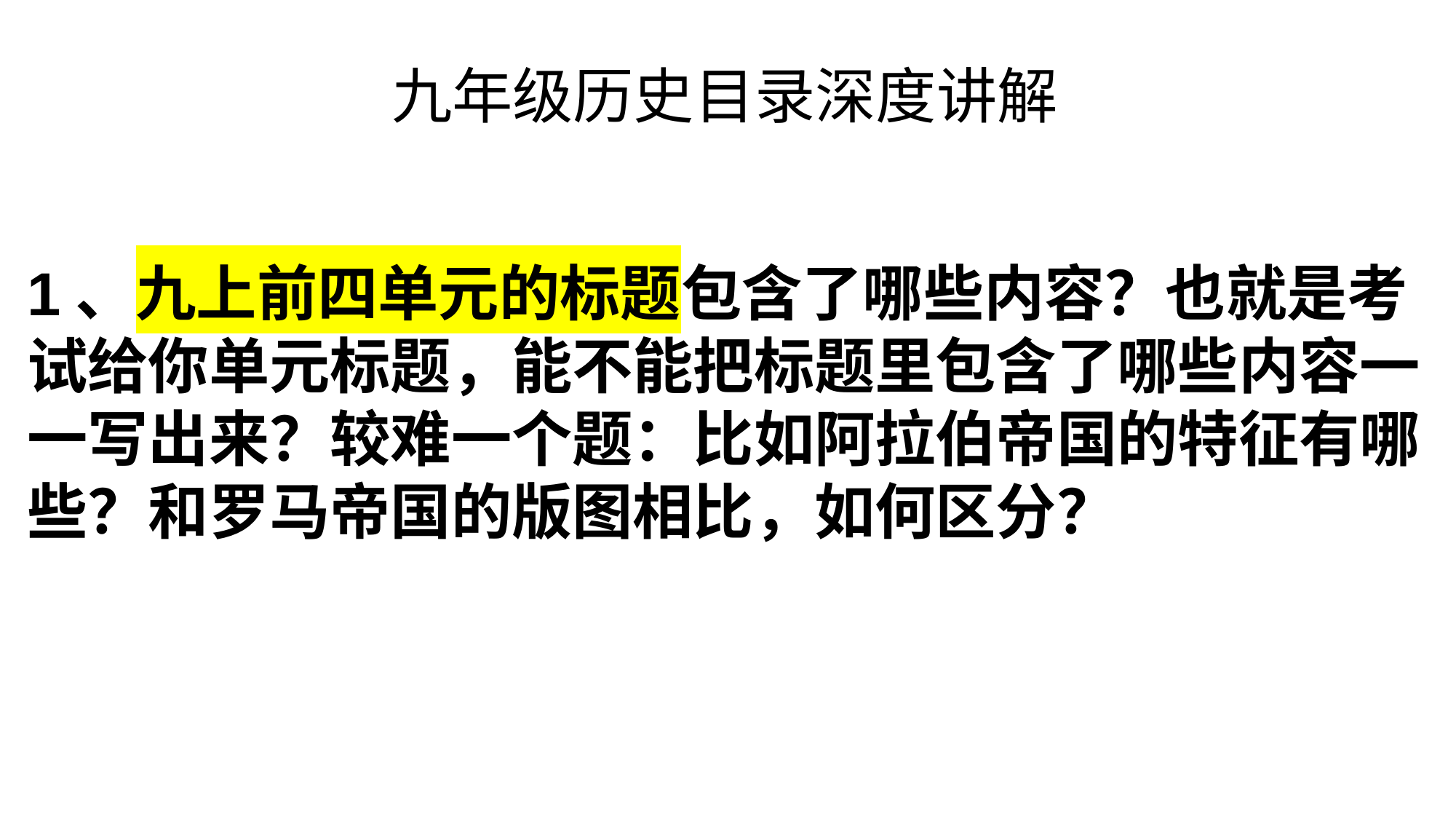

九年级历史目录深度讲解
1、九上前四单元的标题包含了哪些内容？也就是考试给你单元标题，能不能把标题里包含了哪些内容一一写出来？较难一个题：比如阿拉伯帝国的特征有哪些？和罗马帝国的版图相比，如何区分？